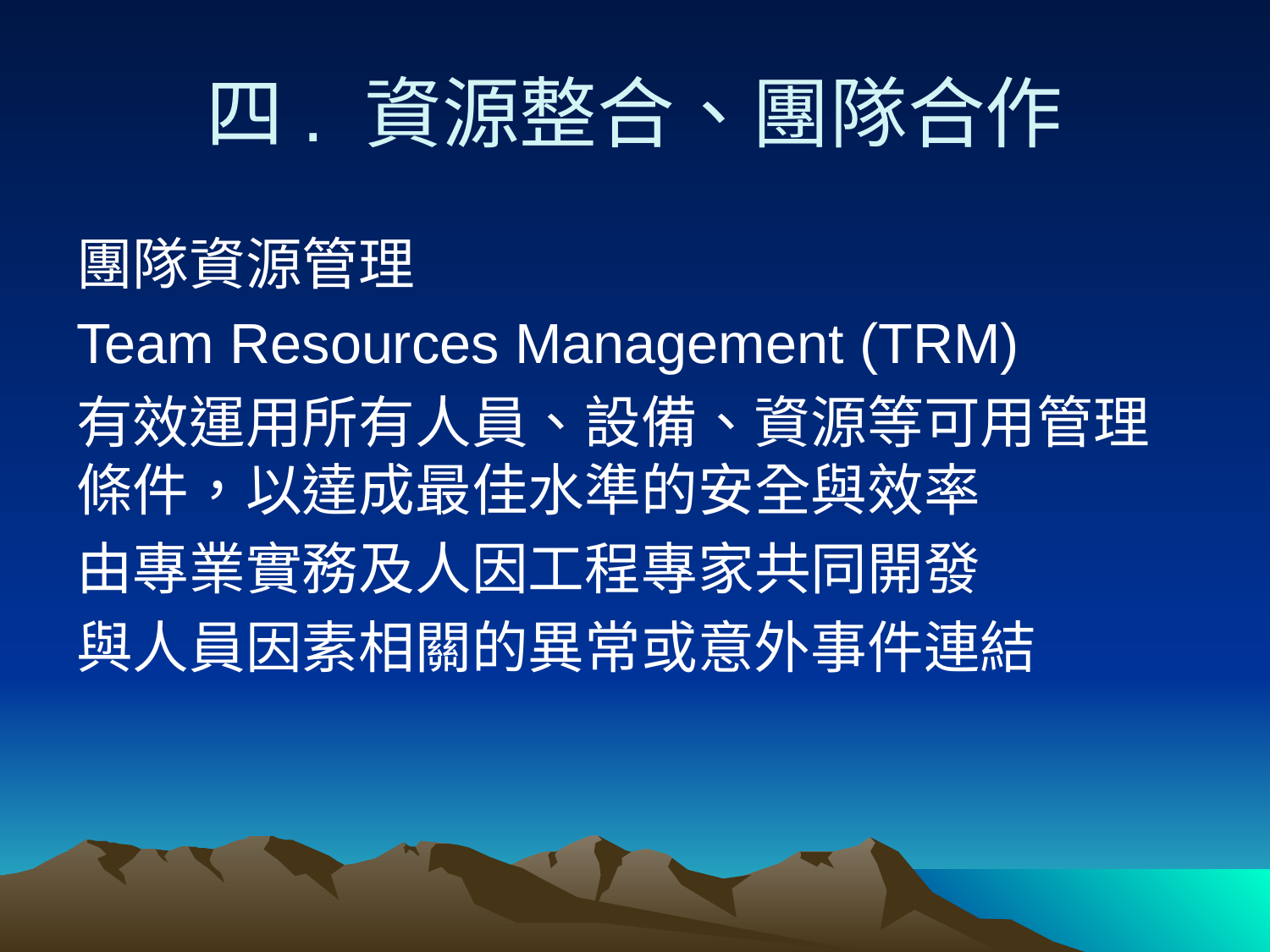

# 四. 資源整合、團隊合作
團隊資源管理
Team Resources Management (TRM)
有效運用所有人員、設備、資源等可用管理條件，以達成最佳水準的安全與效率
由專業實務及人因工程專家共同開發
與人員因素相關的異常或意外事件連結